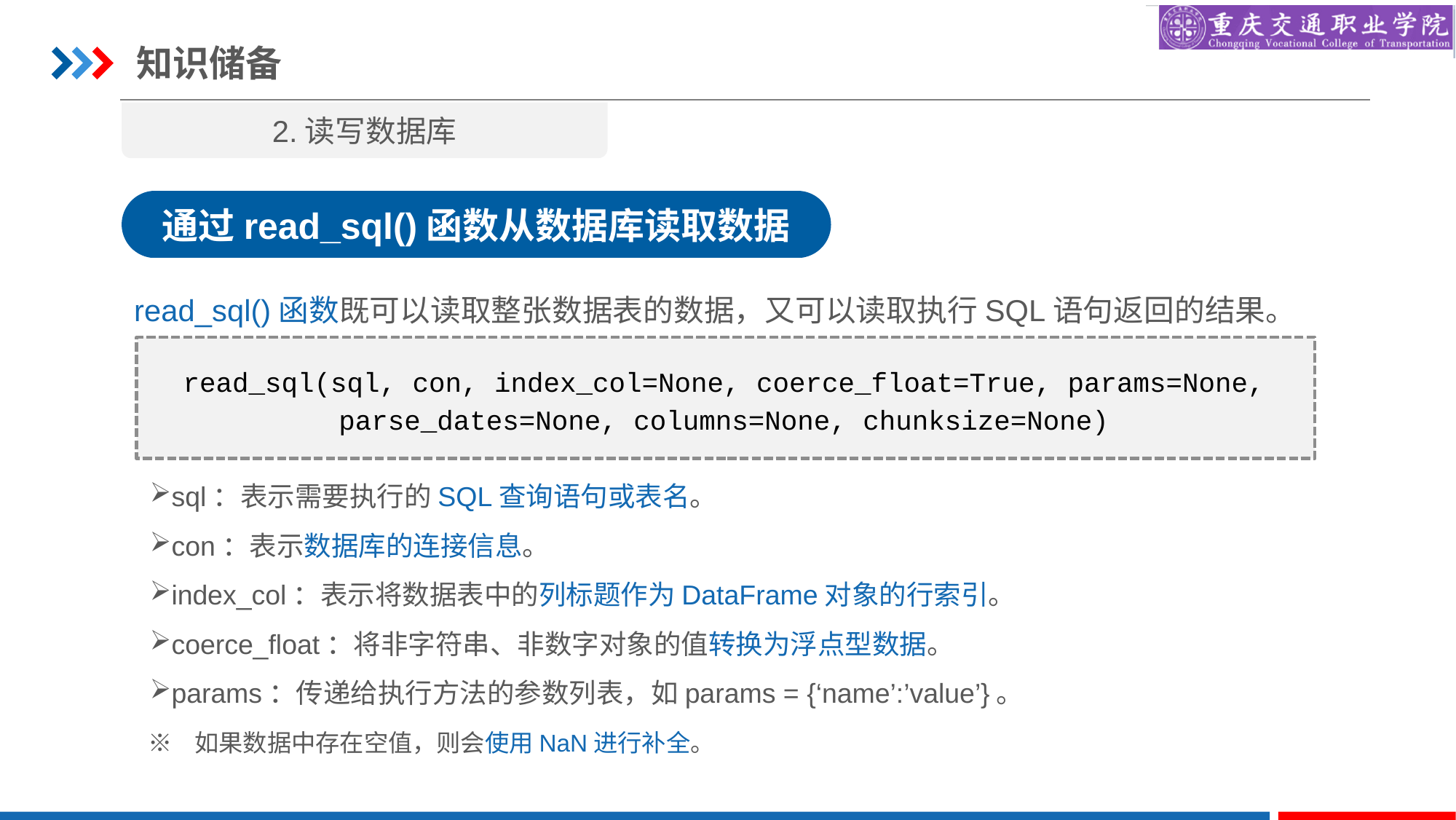

知识储备

2.读写数据库
通过read_sql()函数从数据库读取数据
read_sql()函数既可以读取整张数据表的数据，又可以读取执行SQL语句返回的结果。

read_sql(sql, con, index_col=None, coerce_float=True, params=None,
parse_dates=None, columns=None, chunksize=None)
sql：表示需要执行的SQL查询语句或表名。
con：表示数据库的连接信息。
index_col：表示将数据表中的列标题作为DataFrame对象的行索引。
coerce_float：将非字符串、非数字对象的值转换为浮点型数据。
params：传递给执行方法的参数列表，如params = {‘name’:’value’}。
※   如果数据中存在空值，则会使用NaN进行补全。